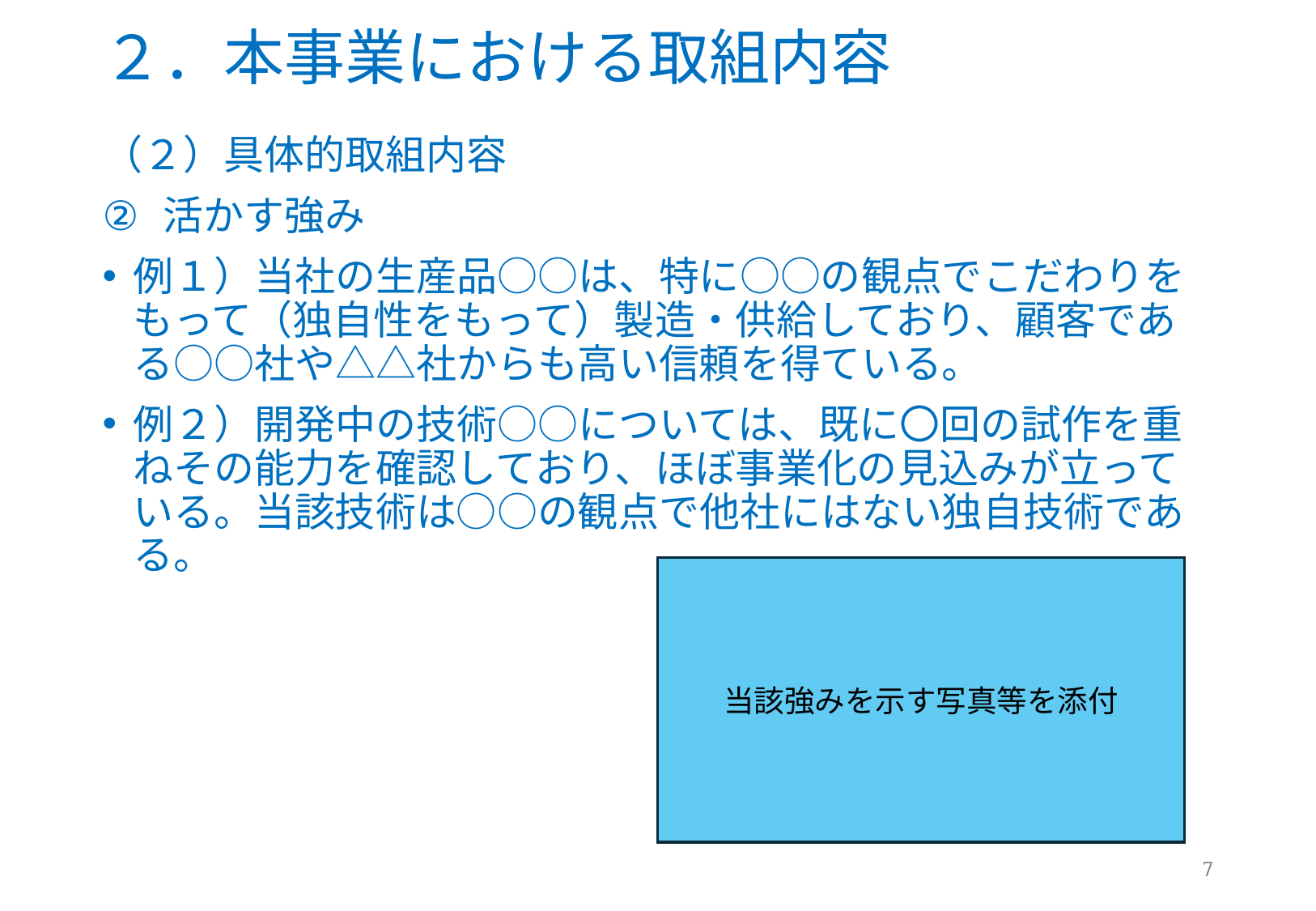

# ２．本事業における取組内容
（２）具体的取組内容
活かす強み
例１）当社の生産品○○は、特に○○の観点でこだわりをもって（独自性をもって）製造・供給しており、顧客である○○社や△△社からも高い信頼を得ている。
例２）開発中の技術○○については、既に〇回の試作を重ねその能力を確認しており、ほぼ事業化の見込みが立っている。当該技術は○○の観点で他社にはない独自技術である。
当該強みを示す写真等を添付
7